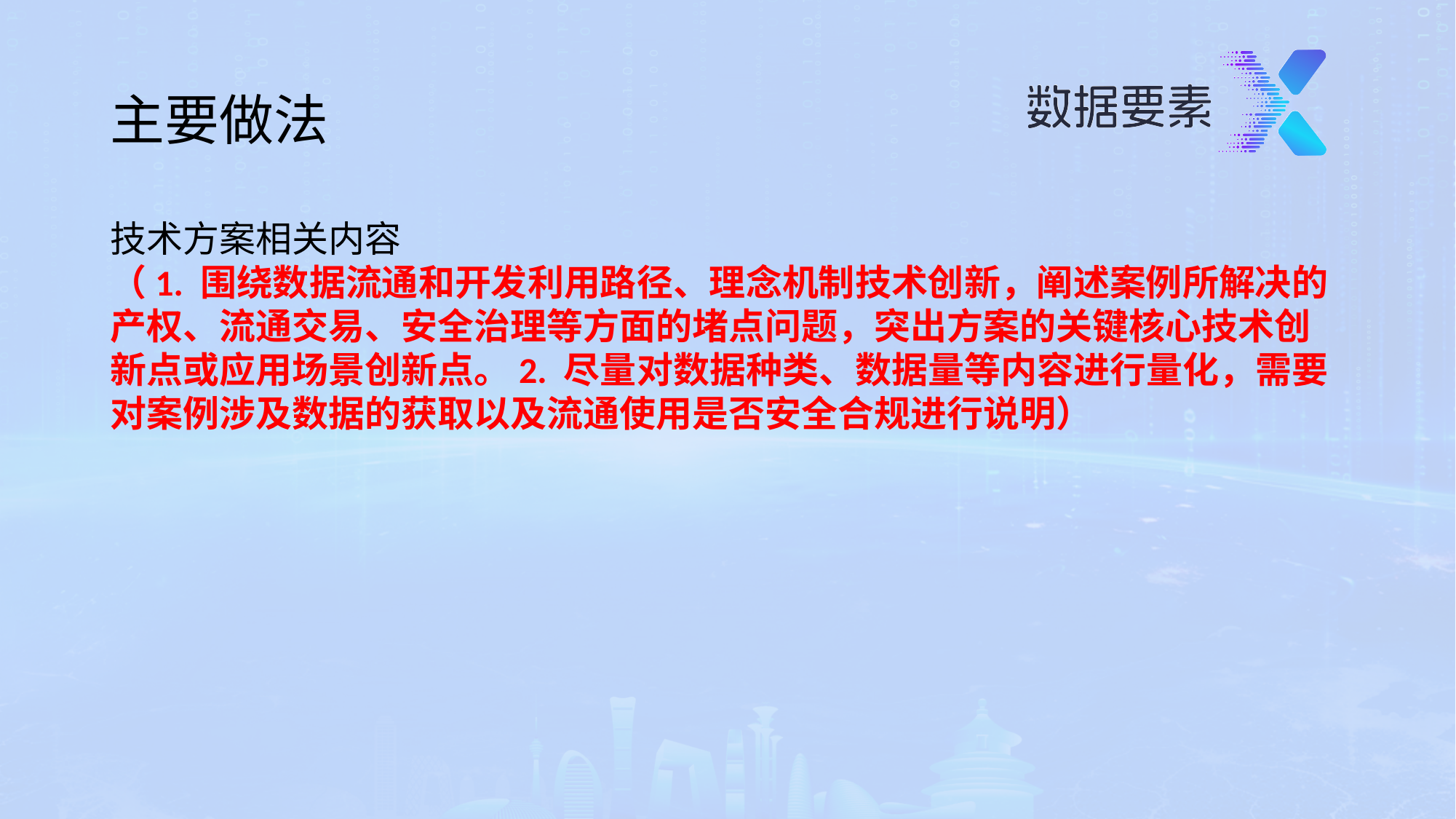

主要做法
技术方案相关内容
（1. 围绕数据流通和开发利用路径、理念机制技术创新，阐述案例所解决的产权、流通交易、安全治理等方面的堵点问题，突出方案的关键核心技术创新点或应用场景创新点。2. 尽量对数据种类、数据量等内容进行量化，需要对案例涉及数据的获取以及流通使用是否安全合规进行说明）